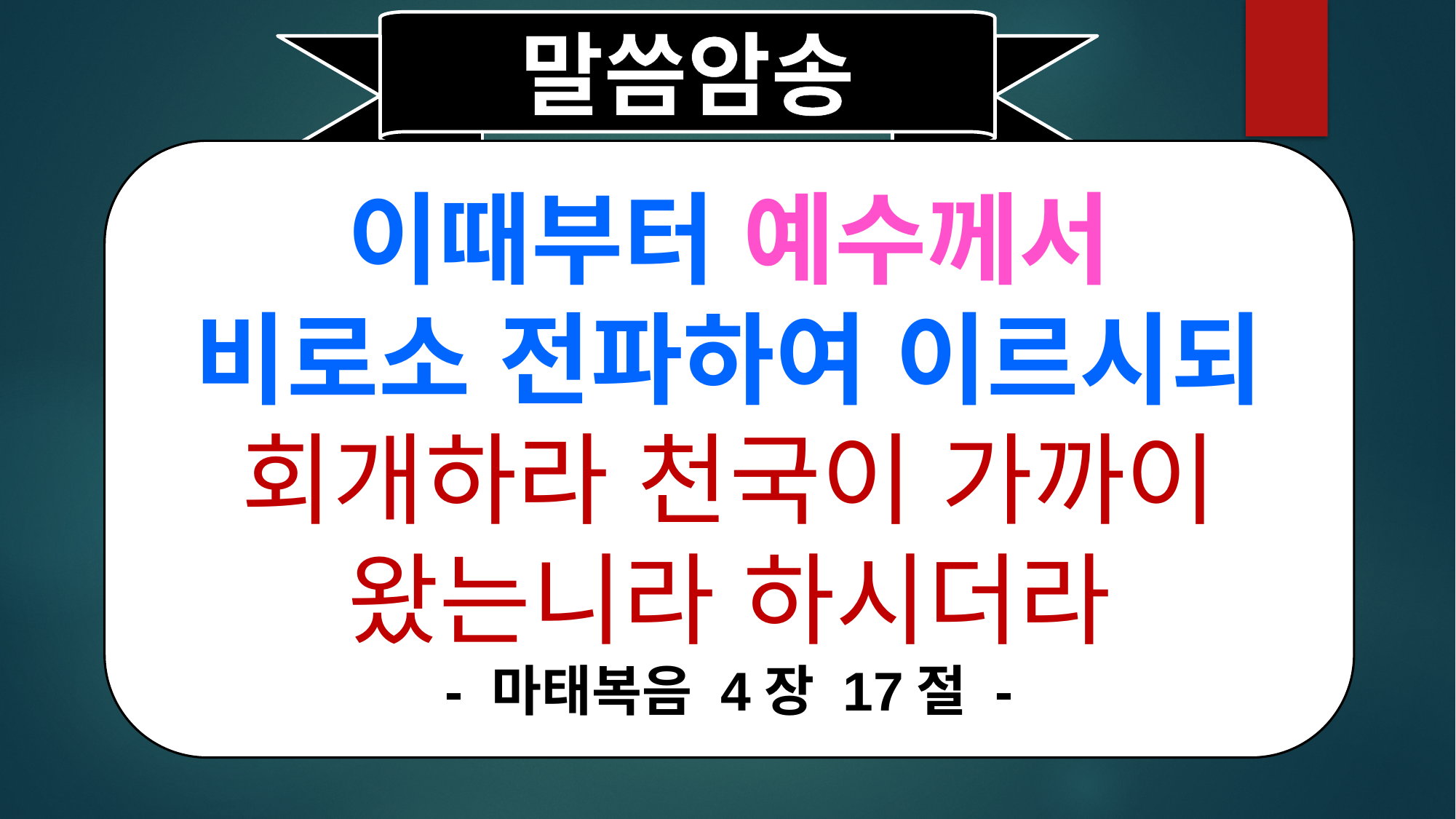

말씀암송
이때부터 예수께서
비로소 전파하여 이르시되
회개하라 천국이 가까이
왔는니라 하시더라
- 마태복음 4장 17절 -